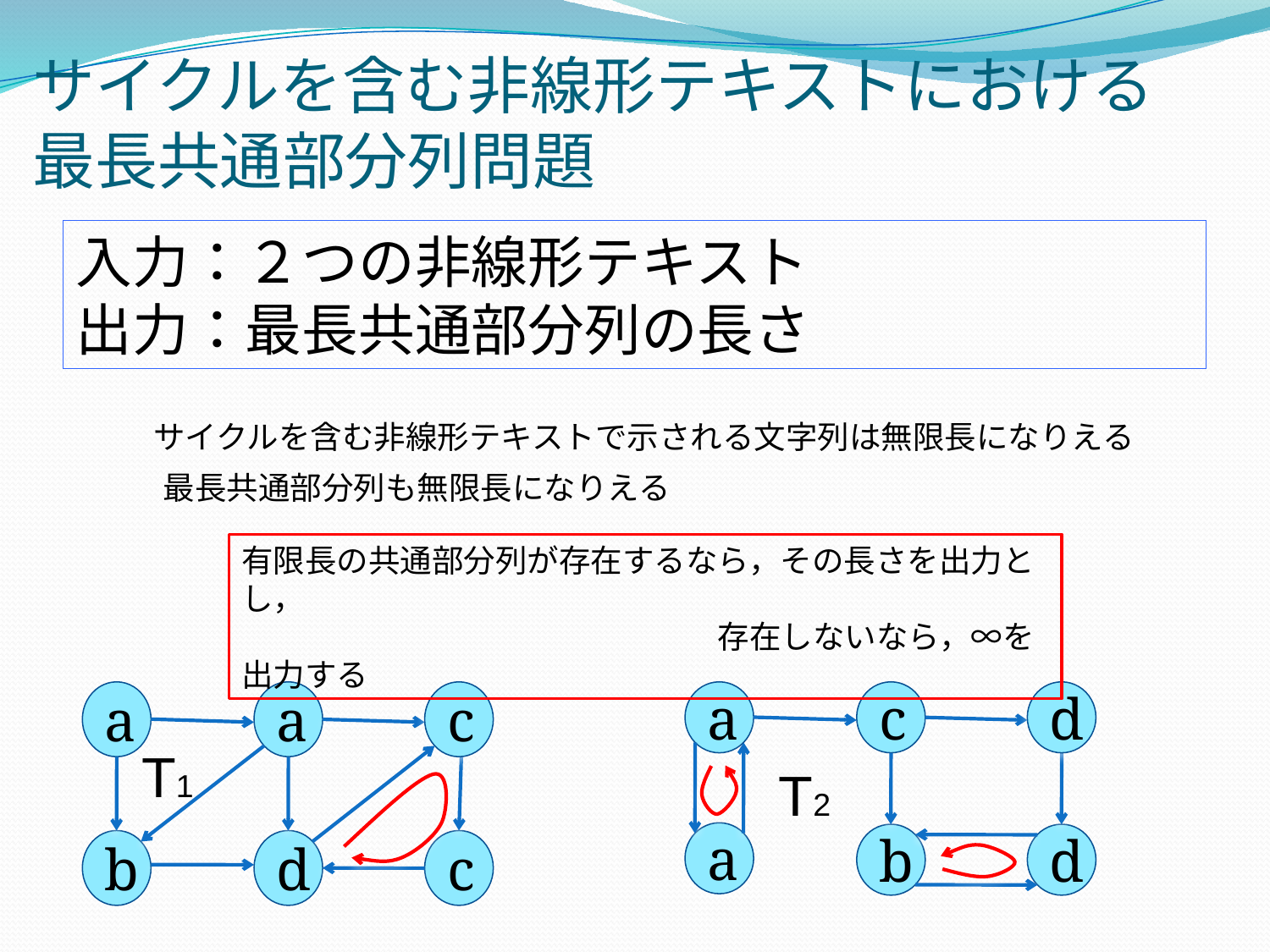

# サイクルを含む非線形テキストにおける 最長共通部分列問題
入力：２つの非線形テキスト
出力：最長共通部分列の長さ
サイクルを含む非線形テキストで示される文字列は無限長になりえる
最長共通部分列も無限長になりえる
有限長の共通部分列が存在するなら，その長さを出力とし，
　　　　　　　　　　　　　　　存在しないなら，∞を出力する
a
a
c
b
d
c

a
c
d
a
b
d

T1
T2